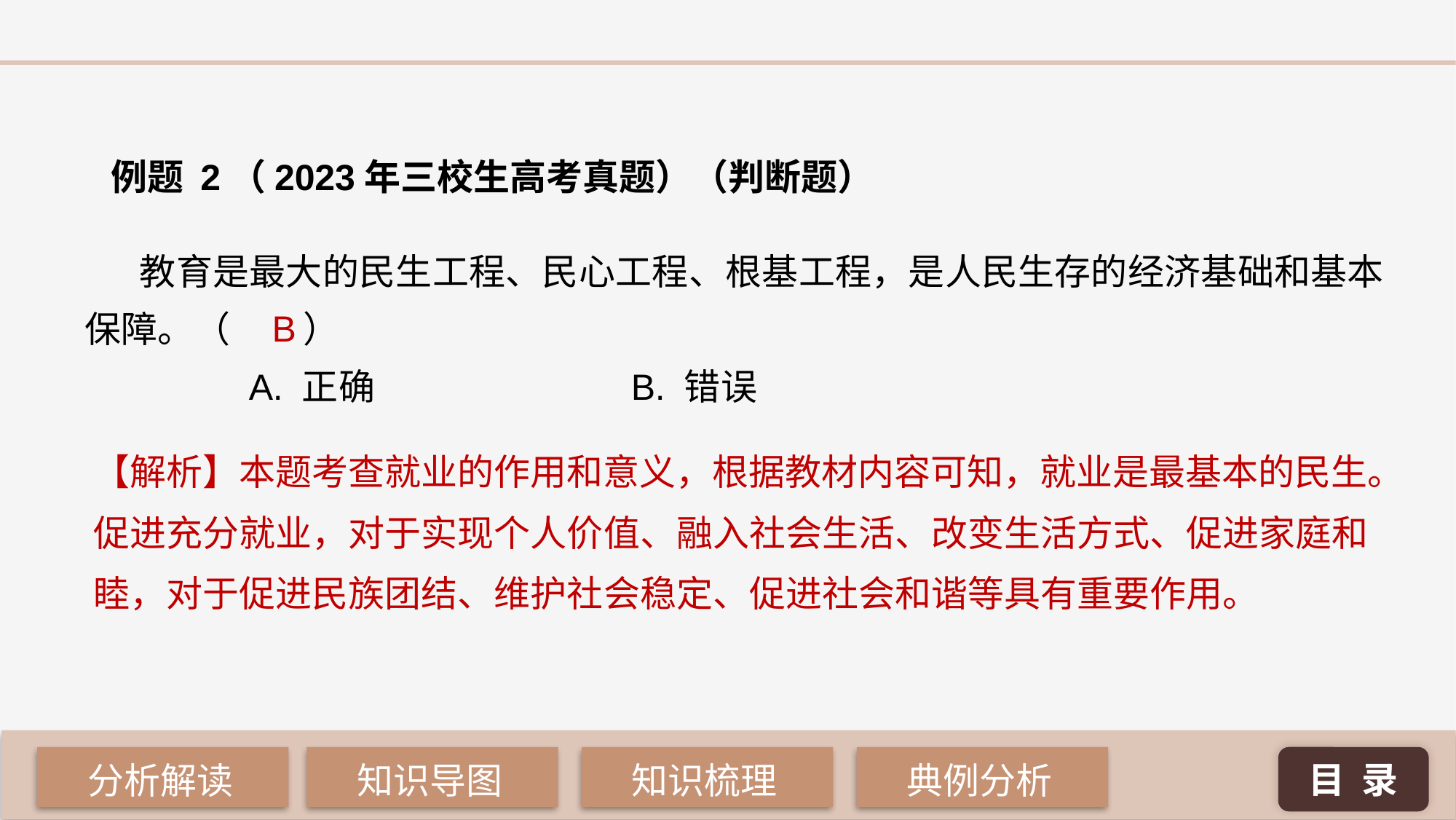

例题 2（2023年三校生高考真题）（判断题）
教育是最大的民生工程、民心工程、根基工程，是人民生存的经济基础和基本保障。（ 	）
A. 正确 			B. 错误
B
【解析】本题考查就业的作用和意义，根据教材内容可知，就业是最基本的民生。促进充分就业，对于实现个人价值、融入社会生活、改变生活方式、促进家庭和睦，对于促进民族团结、维护社会稳定、促进社会和谐等具有重要作用。